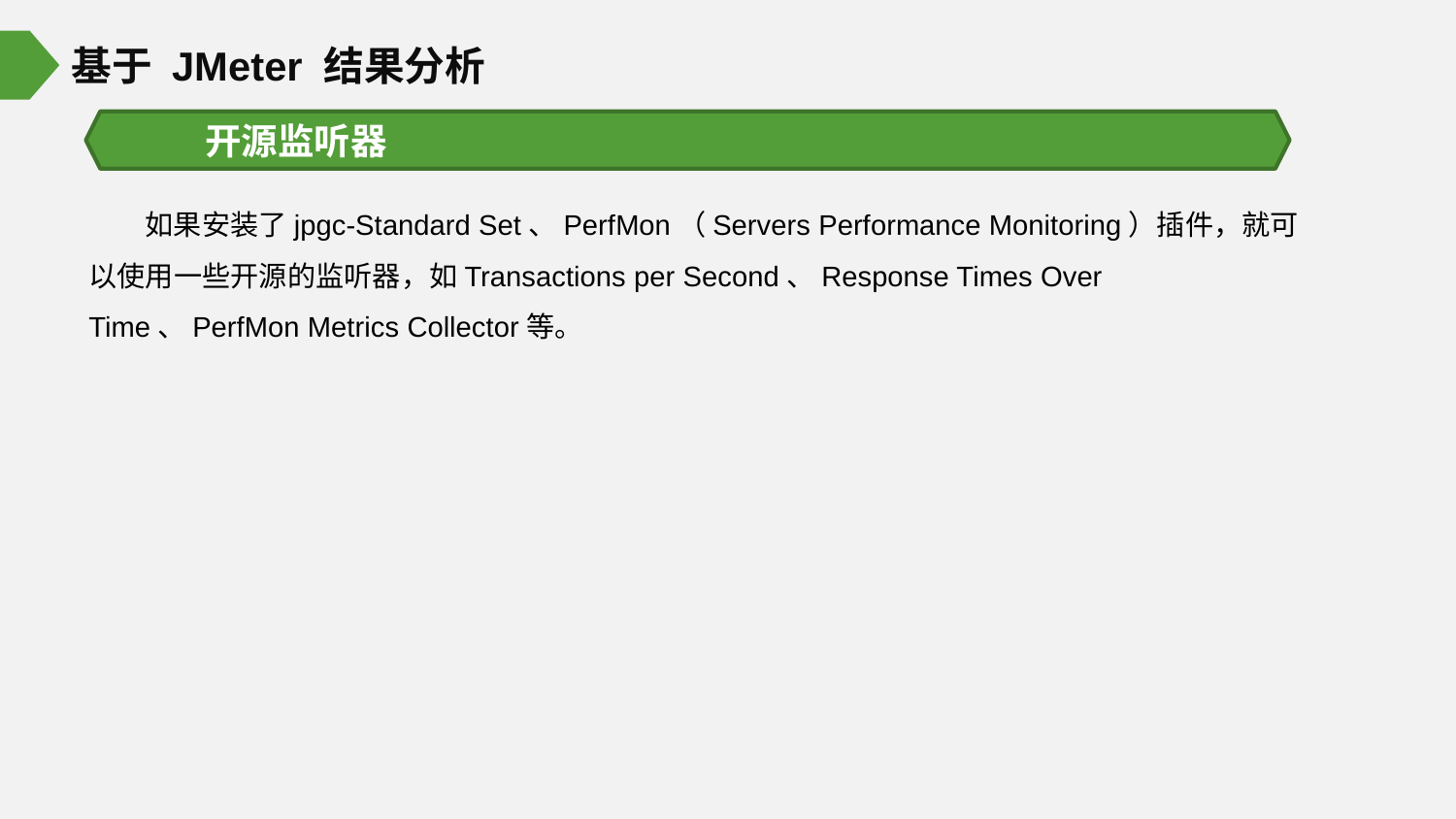

基于 JMeter 结果分析
开源监听器
如果安装了jpgc-Standard Set、PerfMon（Servers Performance Monitoring）插件，就可以使用一些开源的监听器，如Transactions per Second、Response Times Over Time、PerfMon Metrics Collector等。